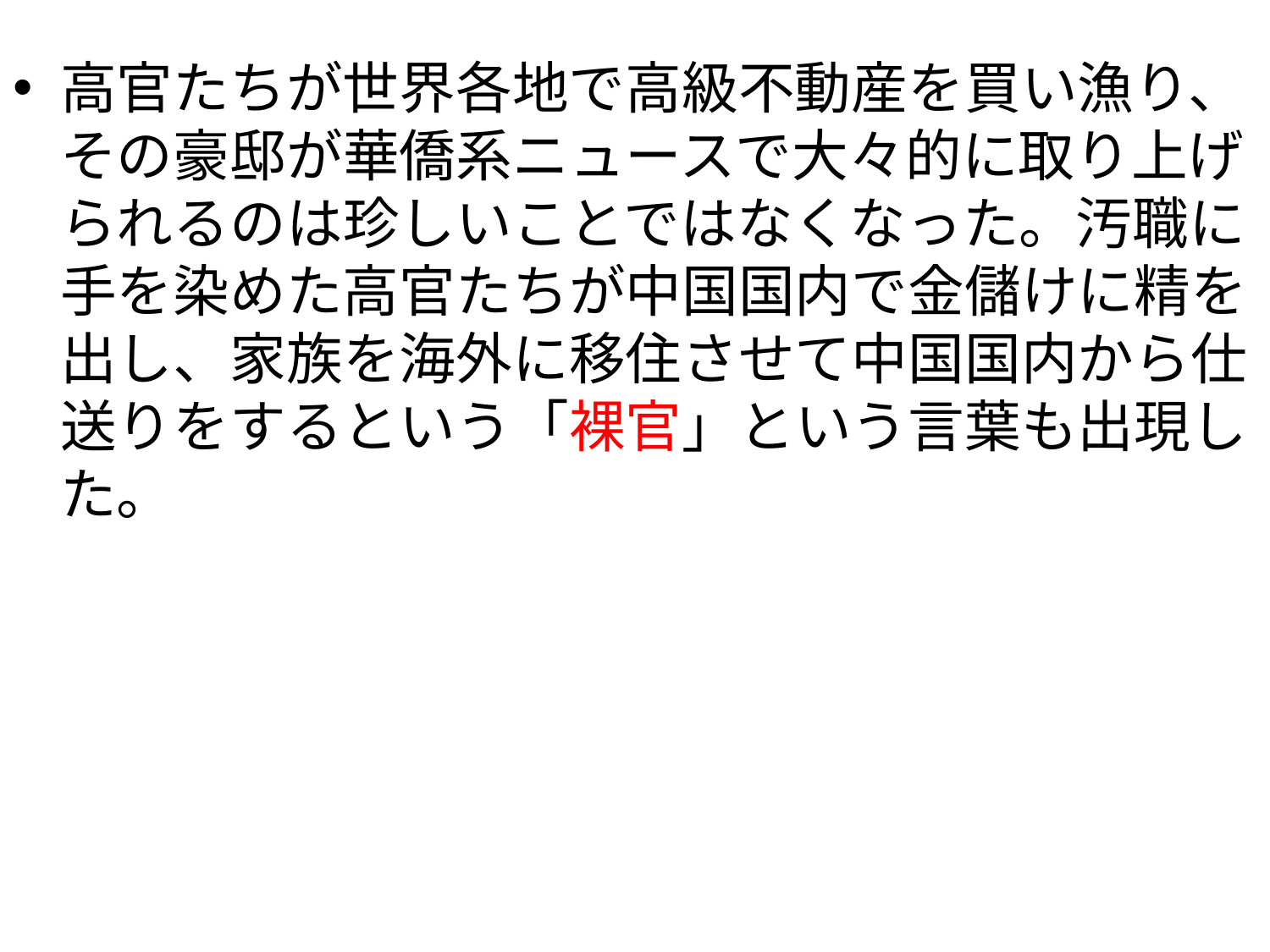

高官たちが世界各地で高級不動産を買い漁り、その豪邸が華僑系ニュースで大々的に取り上げられるのは珍しいことではなくなった。汚職に手を染めた高官たちが中国国内で金儲けに精を出し、家族を海外に移住させて中国国内から仕送りをするという「裸官」という言葉も出現した。